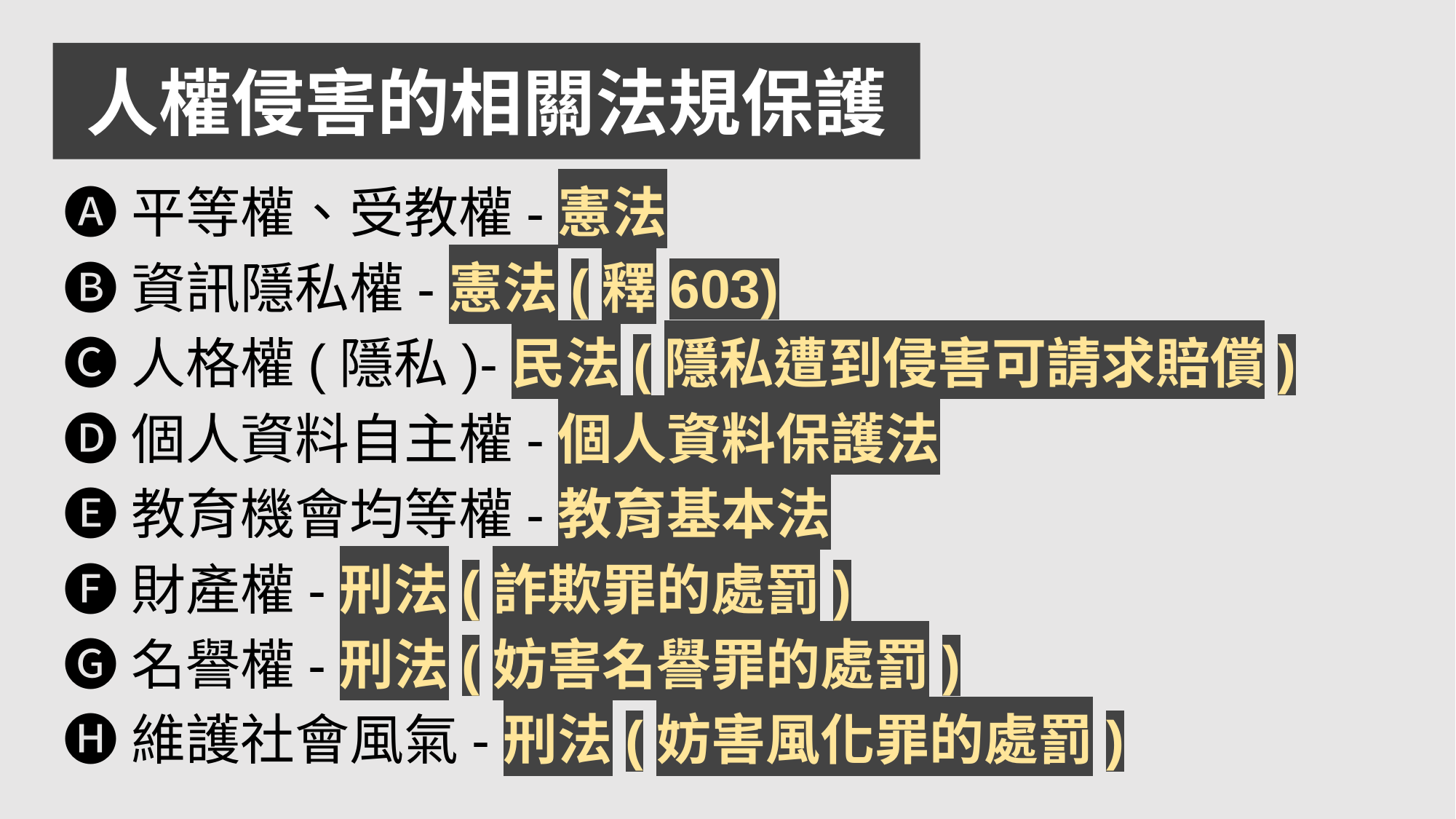

人權侵害的相關法規保護
# 🅐平等權、受教權-憲法
🅑資訊隱私權-憲法(釋603)
🅒人格權(隱私)-民法(隱私遭到侵害可請求賠償)
🅓個人資料自主權-個人資料保護法
🅔教育機會均等權-教育基本法
🅕財產權-刑法(詐欺罪的處罰)
🅖名譽權-刑法(妨害名譽罪的處罰)
🅗維護社會風氣-刑法(妨害風化罪的處罰)